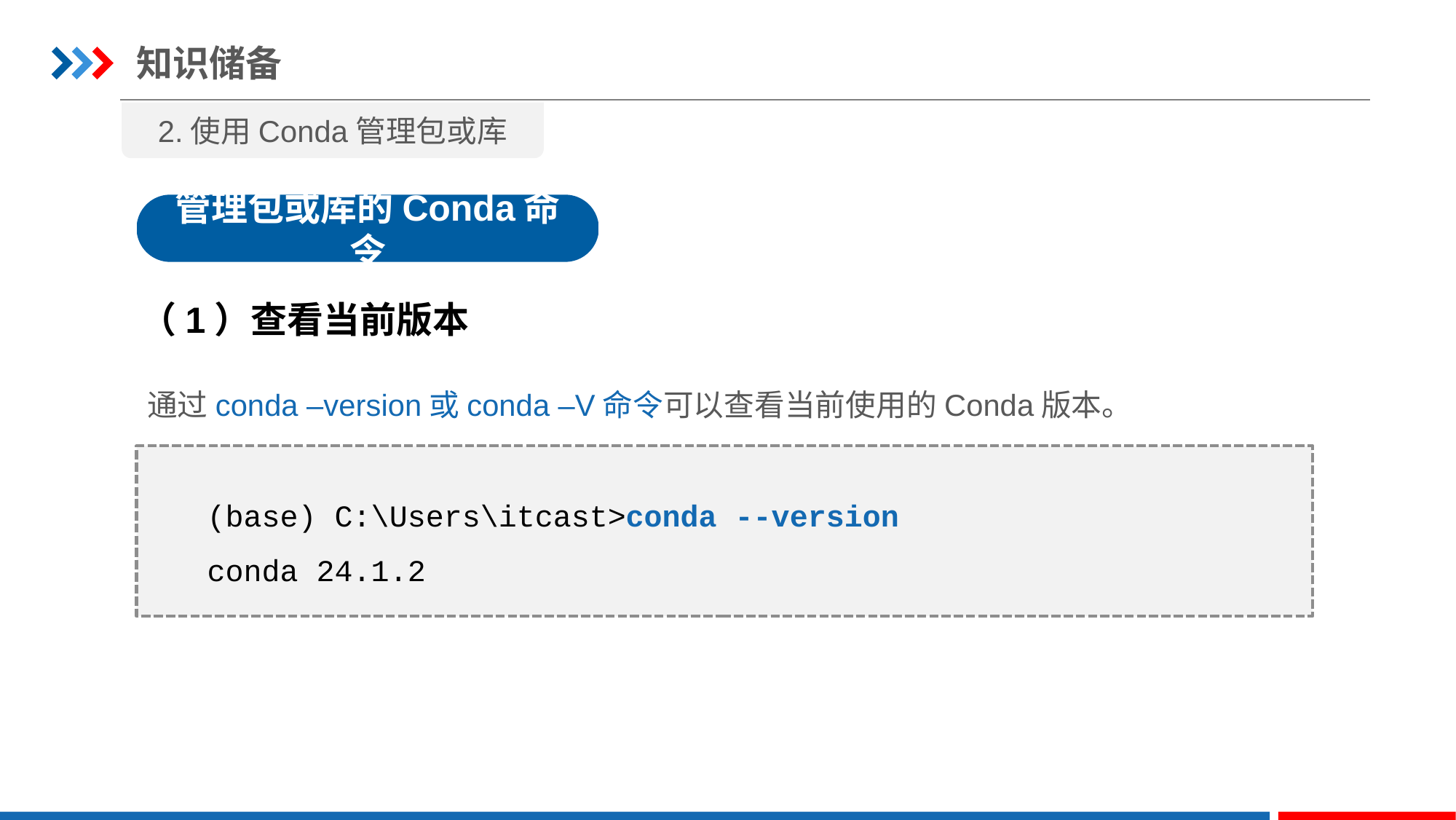

知识储备

2.使用Conda管理包或库
管理包或库的Conda命令
（1）查看当前版本
通过conda –version或conda –V命令可以查看当前使用的Conda版本。

(base) C:\Users\itcast>conda --version
conda 24.1.2